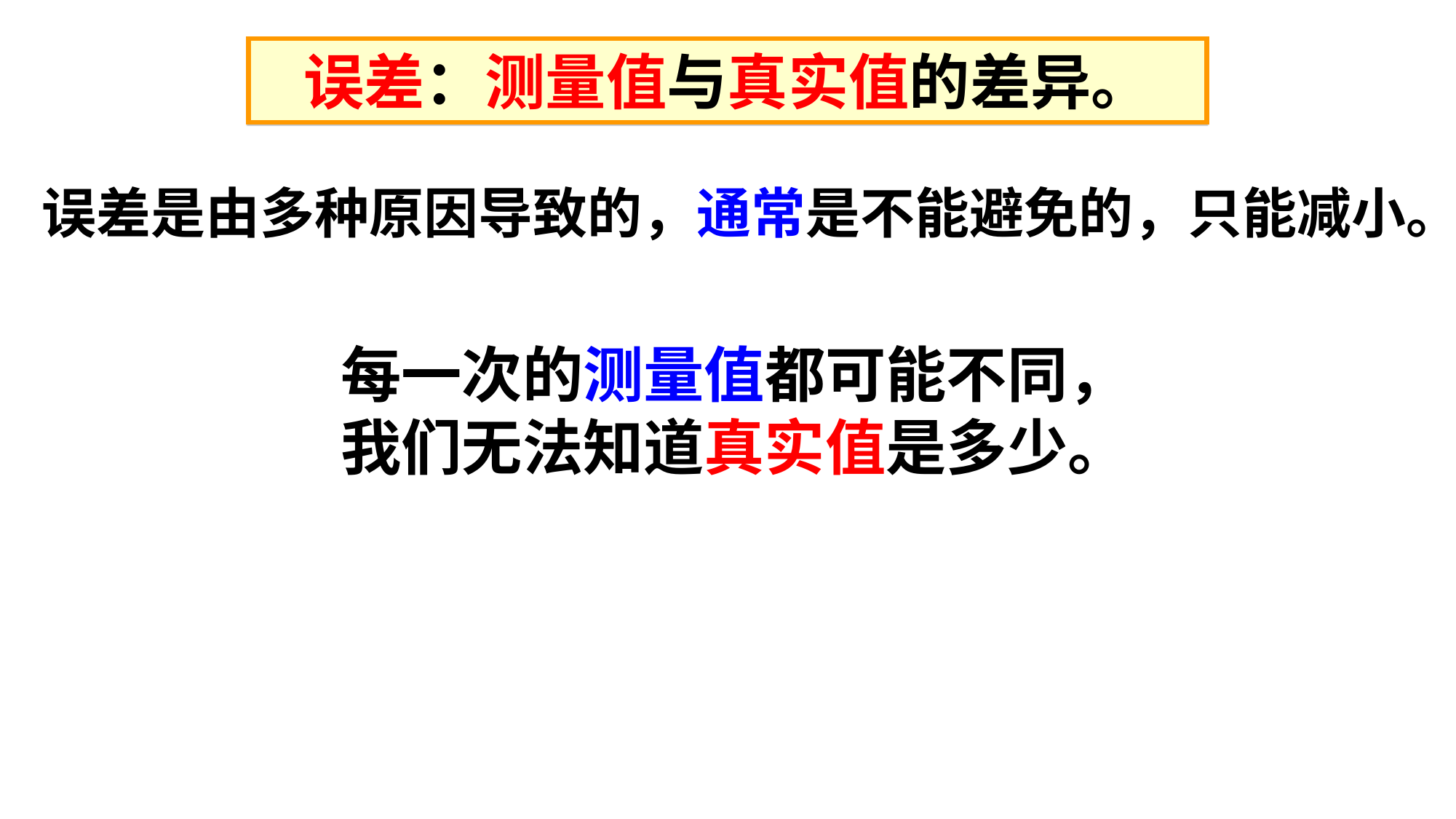

误差：测量值与真实值的差异。
误差是由多种原因导致的，通常是不能避免的，只能减小。
每一次的测量值都可能不同，
我们无法知道真实值是多少。